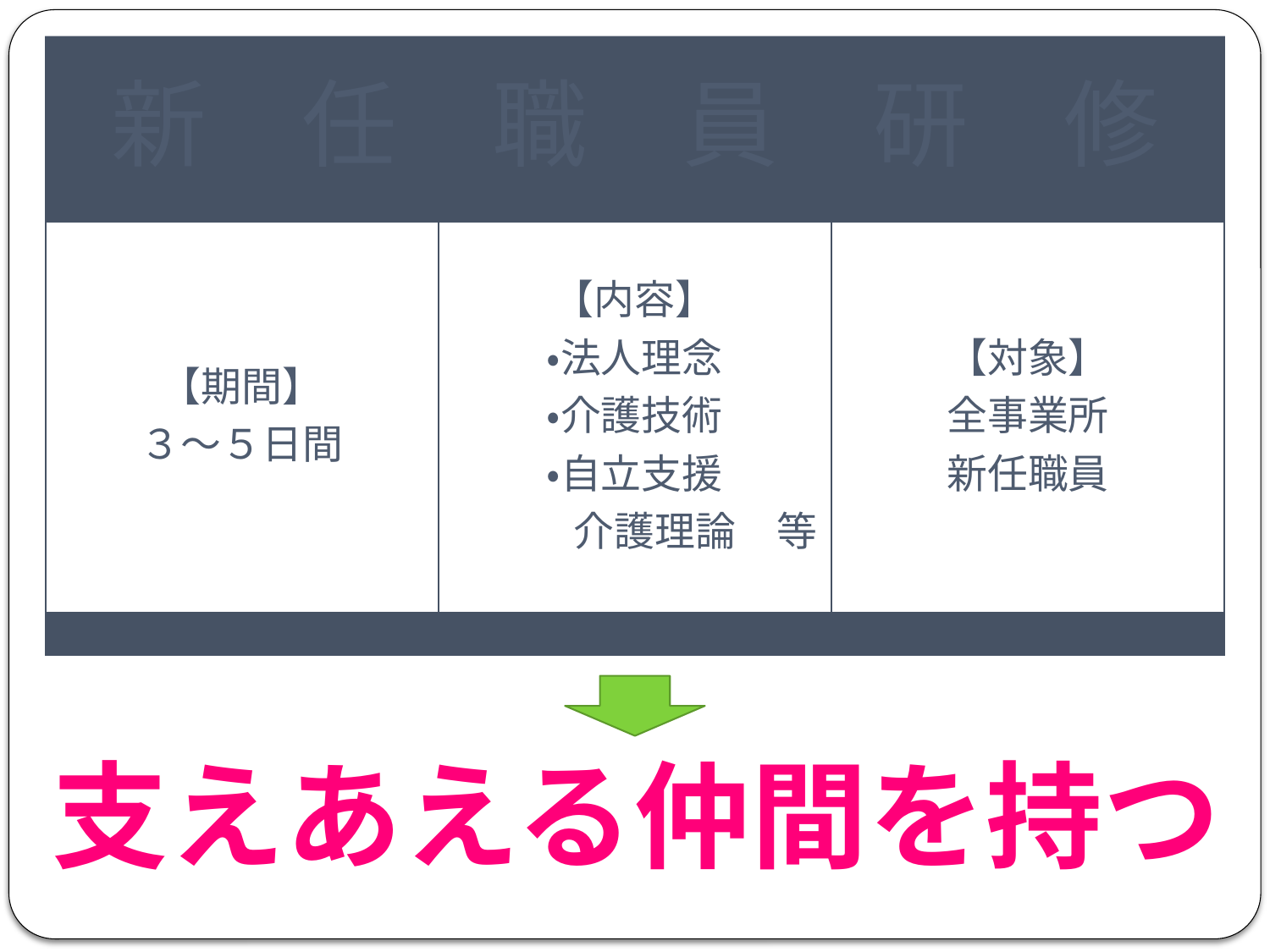

新　任　職　員　研　修
【期間】
３～５日間
【内容】
・法人理念
・介護技術
・自立支援
　　　介護理論　等
【対象】
全事業所
新任職員

支えあえる仲間を持つ